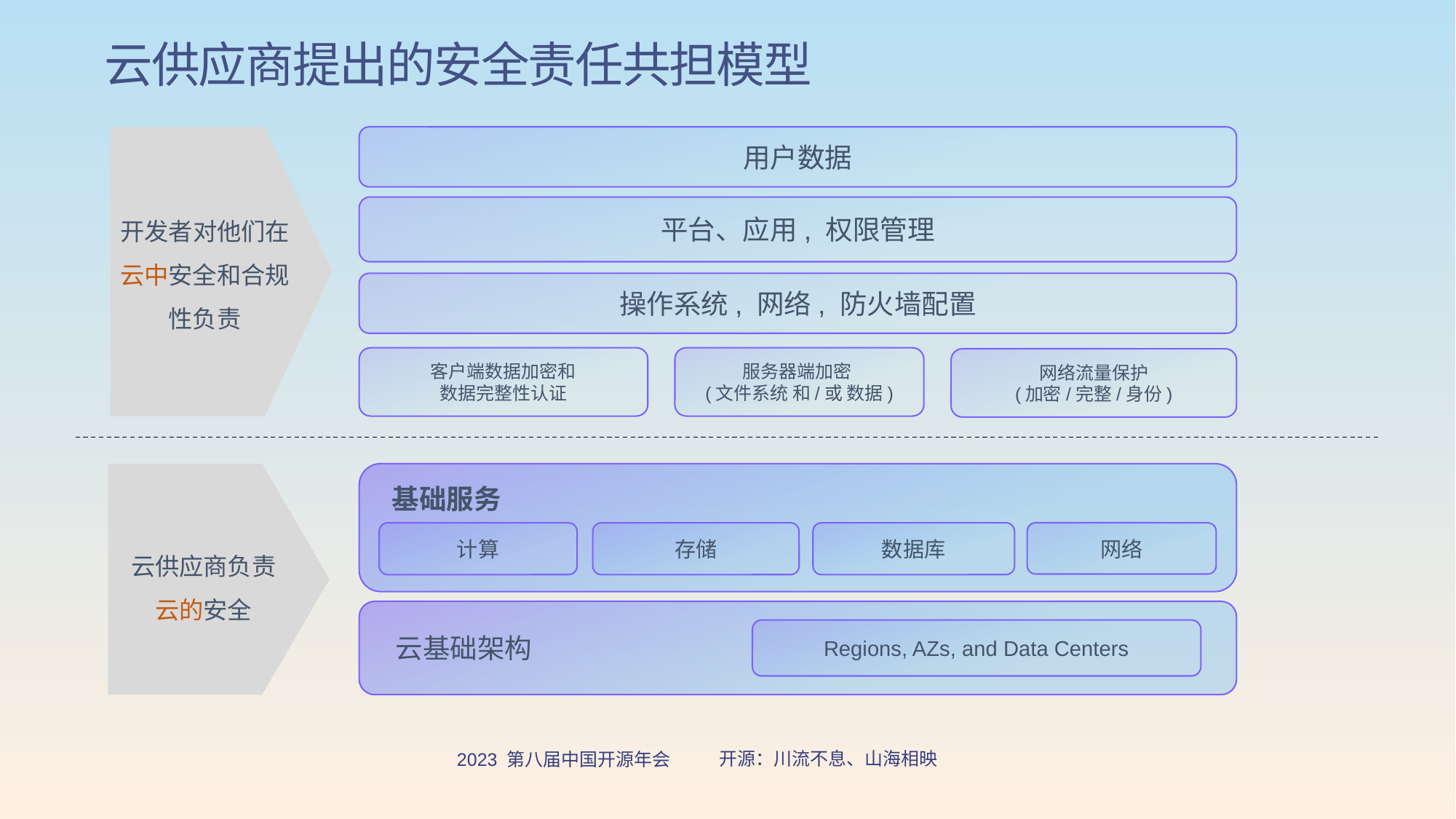

云供应商提出的安全责任共担模型

用户数据
开发者对他们在云中安全和合规性负责
平台、应用, 权限管理
构建者
操作系统, 网络, 防火墙配置
服务器端加密
(文件系统 和/或 数据)
客户端数据加密和
数据完整性认证
网络流量保护
(加密/完整/身份)

基础服务
计算
存储
数据库
网络
云供应商负责云的安全

Regions, AZs, and Data Centers
云基础架构